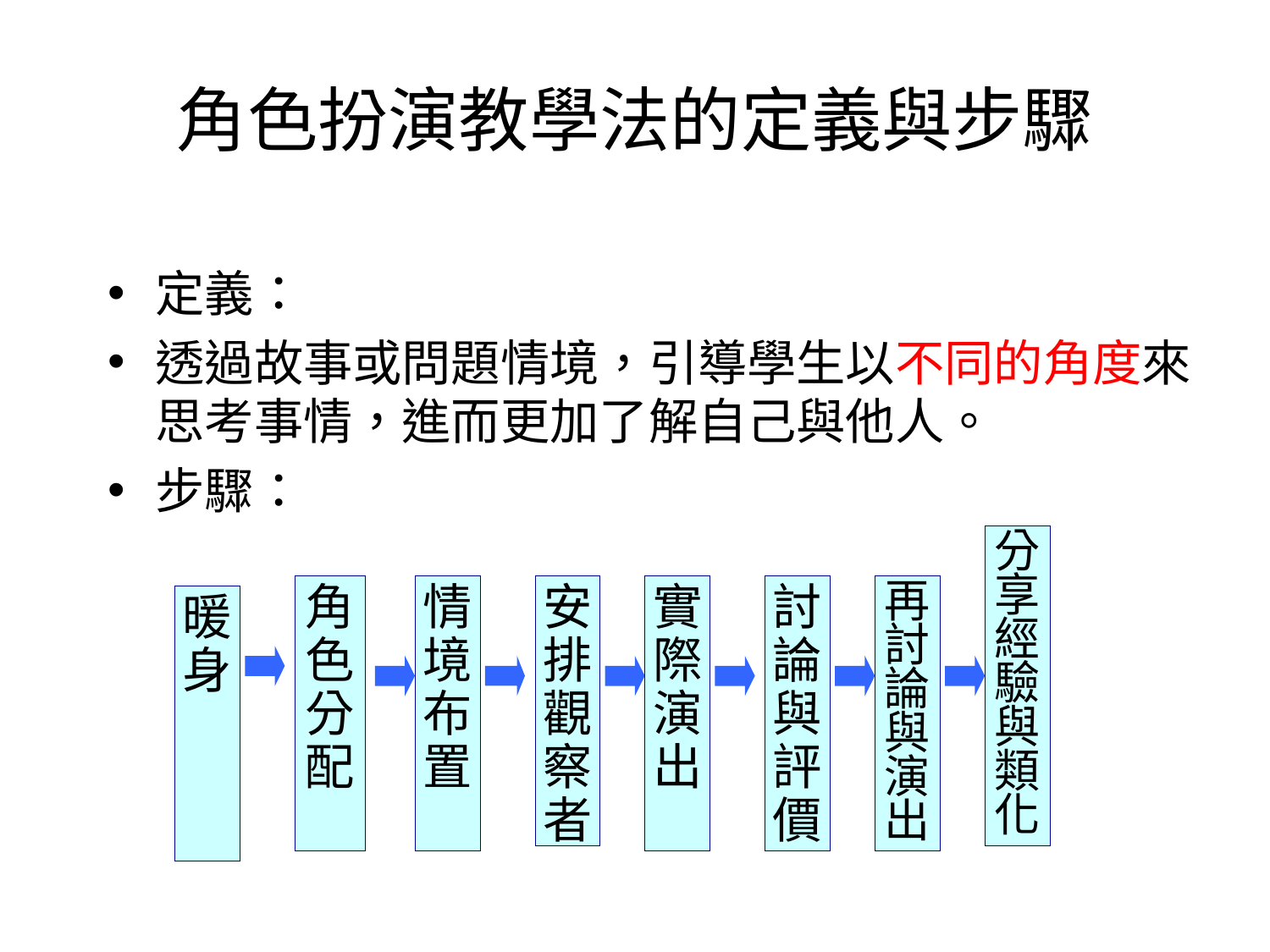

# 角色扮演教學法的定義與步驟
定義：
透過故事或問題情境，引導學生以不同的角度來思考事情，進而更加了解自己與他人。
步驟：

分享經驗與類化
角色分配
情境布置
安排觀察者
實際演出
討論與評價
再討論與演出
暖身